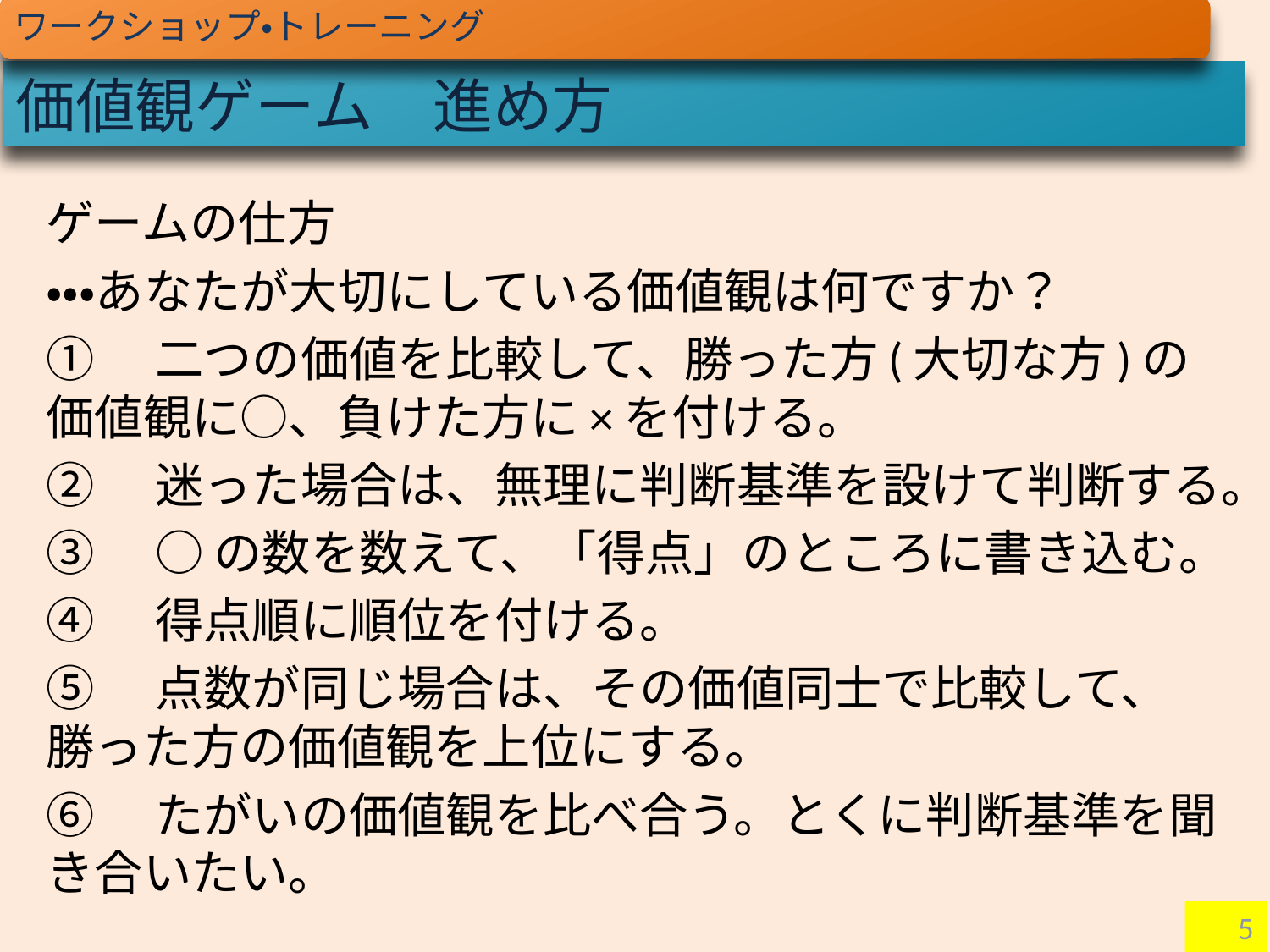

ワークショップ・トレーニング
# 価値観ゲーム　進め方
ゲームの仕方
・・・あなたが大切にしている価値観は何ですか？
①	二つの価値を比較して、勝った方(大切な方)の価値観に○、負けた方に×を付ける。
②	迷った場合は、無理に判断基準を設けて判断する。
③	○の数を数えて、「得点」のところに書き込む。
④	得点順に順位を付ける。
⑤	点数が同じ場合は、その価値同士で比較して、勝った方の価値観を上位にする。
⑥	たがいの価値観を比べ合う。とくに判断基準を聞き合いたい。

5